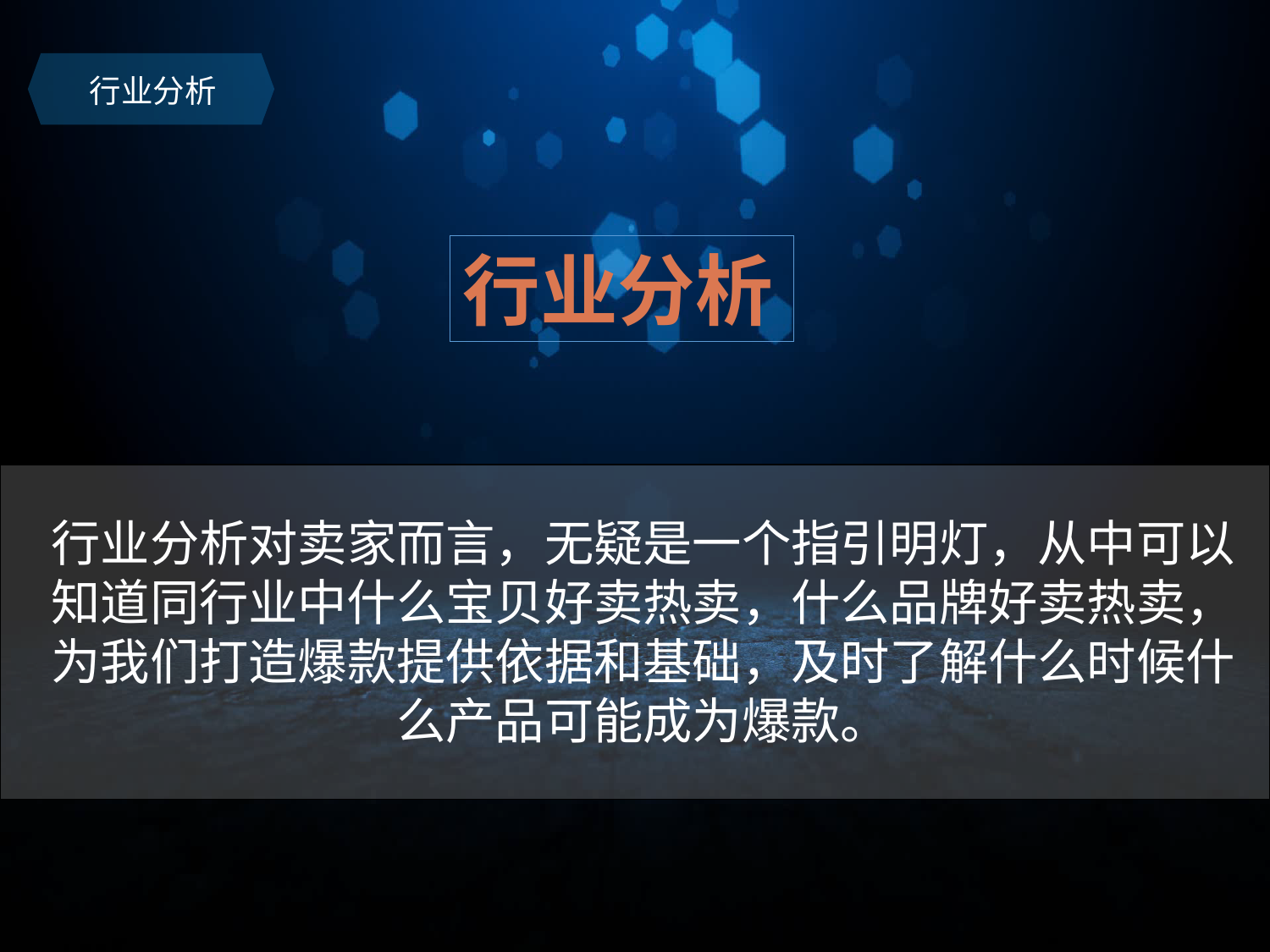

行业分析
行业分析

行业分析对卖家而言，无疑是一个指引明灯，从中可以知道同行业中什么宝贝好卖热卖，什么品牌好卖热卖，为我们打造爆款提供依据和基础，及时了解什么时候什么产品可能成为爆款。